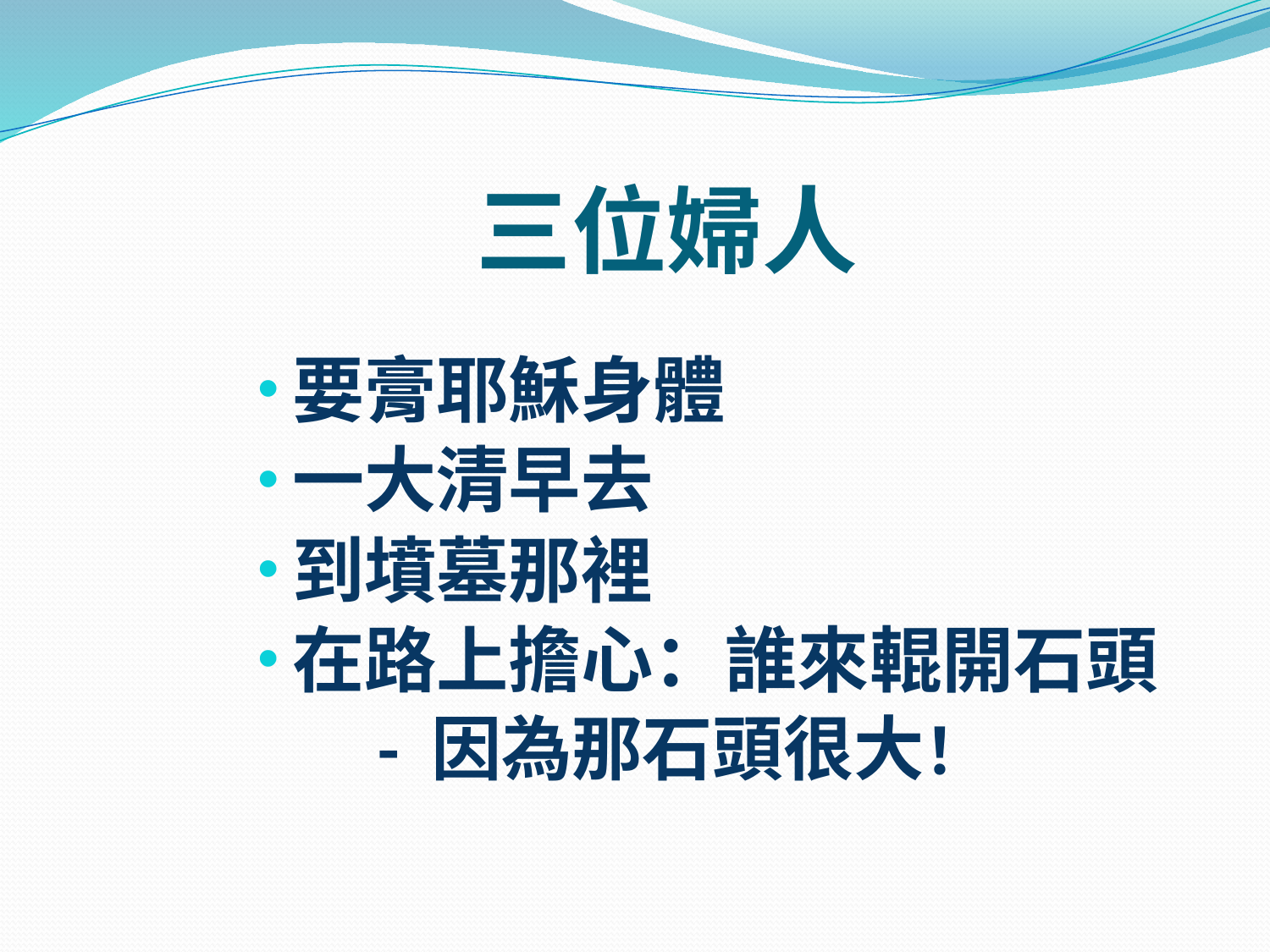

# 三位婦人
要膏耶穌身體
一大清早去
到墳墓那裡
在路上擔心：誰來輥開石頭
- 因為那石頭很大！